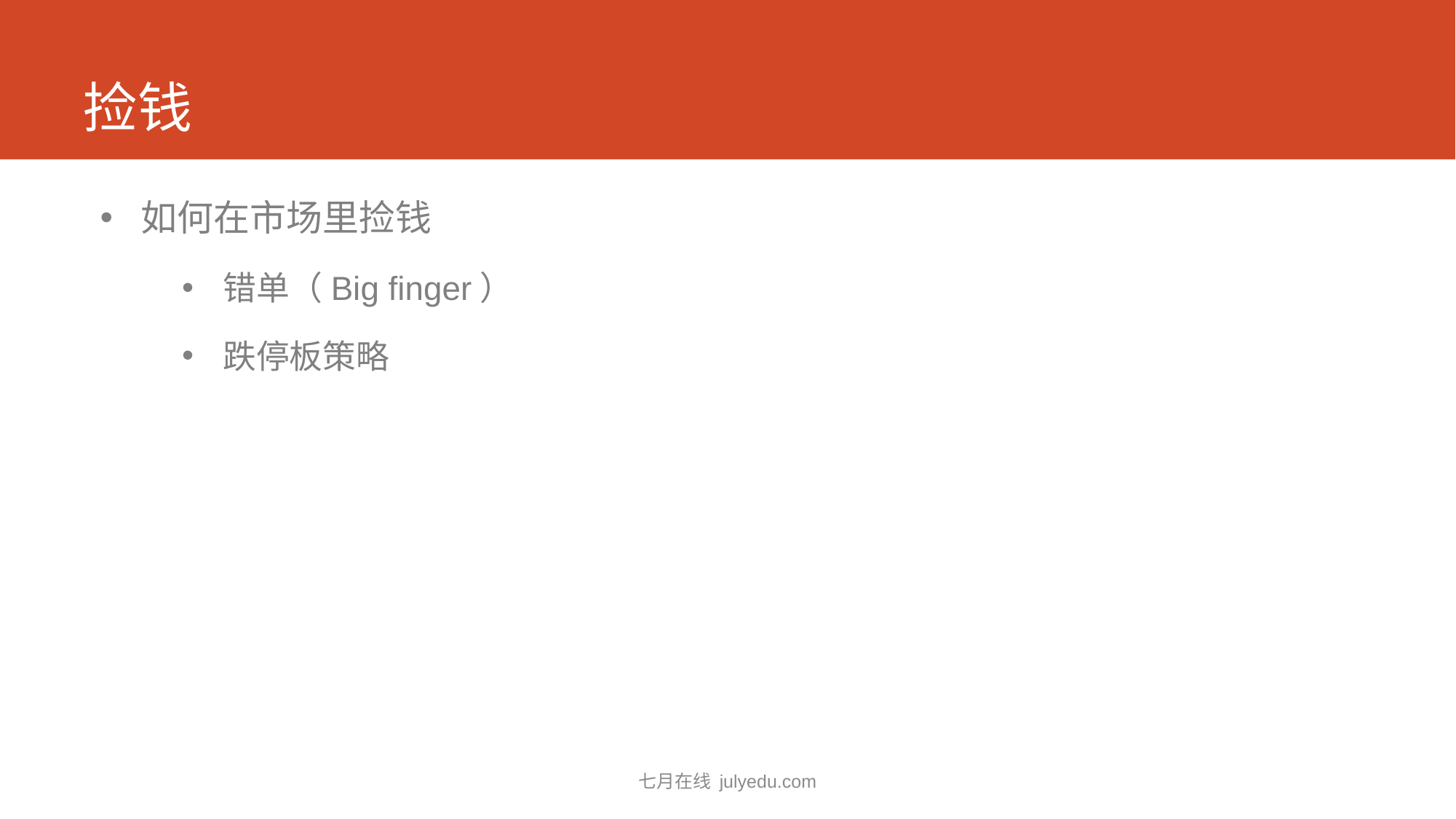

# 捡钱
如何在市场里捡钱
错单（Big finger）
跌停板策略

七月在线 julyedu.com